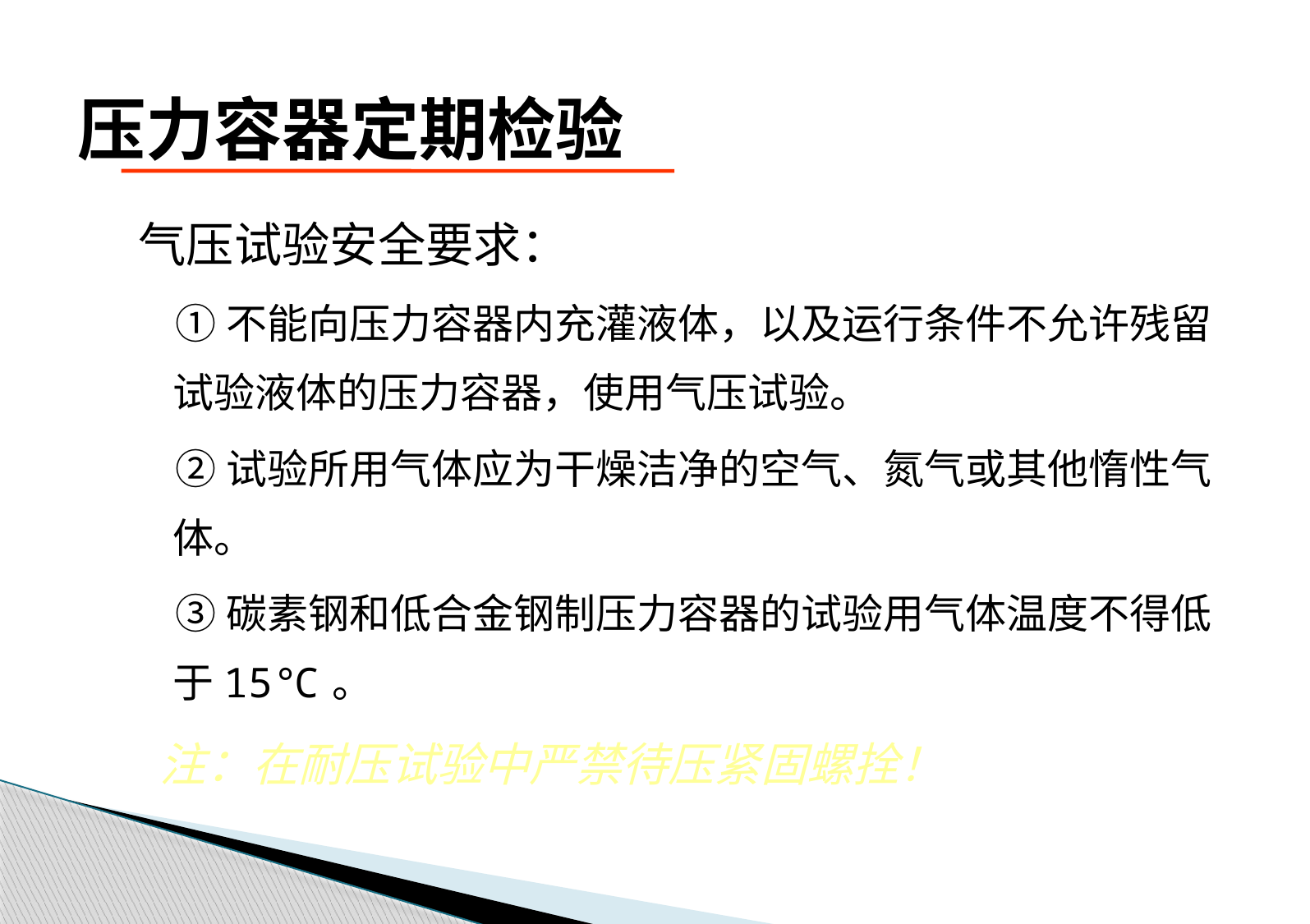

# 压力容器定期检验

气压试验安全要求：
    ①不能向压力容器内充灌液体，以及运行条件不允许残留试验液体的压力容器，使用气压试验。
    ②试验所用气体应为干燥洁净的空气、氮气或其他惰性气体。
    ③碳素钢和低合金钢制压力容器的试验用气体温度不得低于15℃。
 注：在耐压试验中严禁待压紧固螺拴！